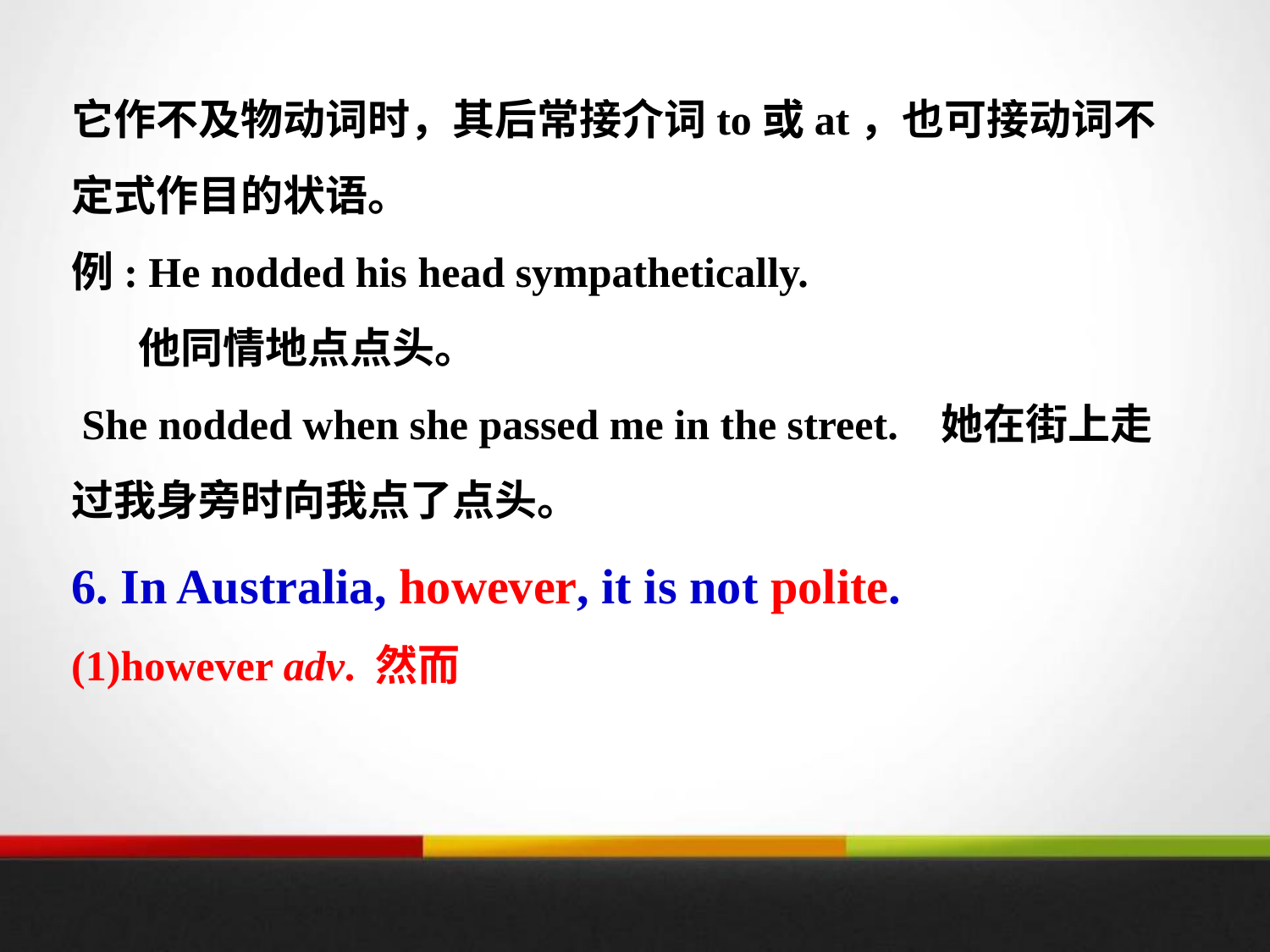

它作不及物动词时，其后常接介词to或at，也可接动词不定式作目的状语。
例: He nodded his head sympathetically.
      他同情地点点头。
 She nodded when she passed me in the street.   她在街上走过我身旁时向我点了点头。
6. In Australia, however, it is not polite.
(1)however adv. 然而